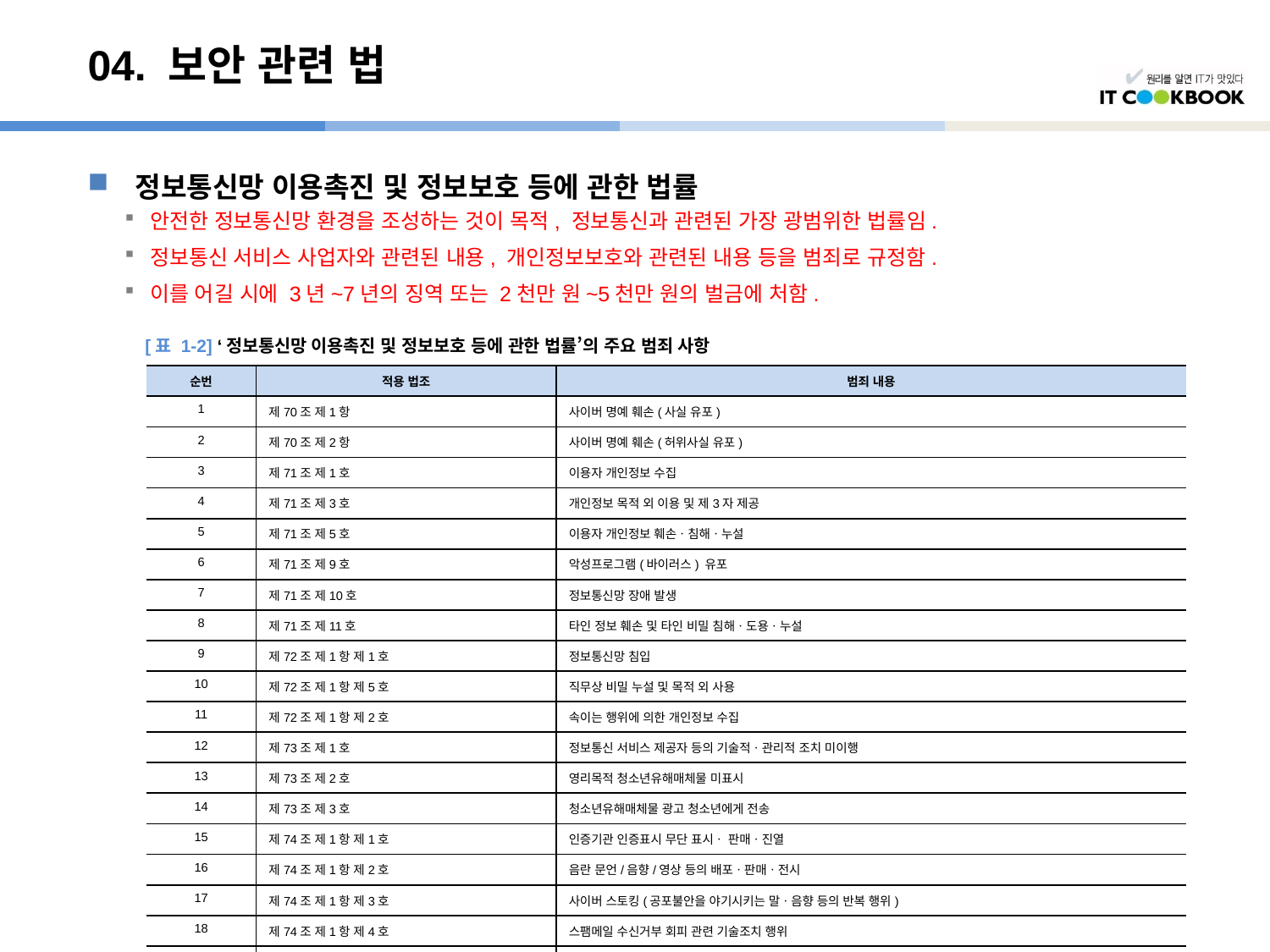

# 04. 보안 관련 법
정보통신망 이용촉진 및 정보보호 등에 관한 법률
안전한 정보통신망 환경을 조성하는 것이 목적, 정보통신과 관련된 가장 광범위한 법률임.
정보통신 서비스 사업자와 관련된 내용, 개인정보보호와 관련된 내용 등을 범죄로 규정함.
이를 어길 시에 3년~7년의 징역 또는 2천만 원~5천만 원의 벌금에 처함.

[표 1-2] ‘정보통신망 이용촉진 및 정보보호 등에 관한 법률’의 주요 범죄 사항
| 순번 | 적용 법조 | 범죄 내용 |
| --- | --- | --- |
| 1 | 제70조 제1항 | 사이버 명예 훼손(사실 유포) |
| 2 | 제70조 제2항 | 사이버 명예 훼손(허위사실 유포) |
| 3 | 제71조 제1호 | 이용자 개인정보 수집 |
| 4 | 제71조 제3호 | 개인정보 목적 외 이용 및 제3자 제공 |
| 5 | 제71조 제5호 | 이용자 개인정보 훼손ㆍ침해ㆍ누설 |
| 6 | 제71조 제9호 | 악성프로그램(바이러스) 유포 |
| 7 | 제71조 제10호 | 정보통신망 장애 발생 |
| 8 | 제71조 제11호 | 타인 정보 훼손 및 타인 비밀 침해ㆍ도용ㆍ누설 |
| 9 | 제72조 제1항 제1호 | 정보통신망 침입 |
| 10 | 제72조 제1항 제5호 | 직무상 비밀 누설 및 목적 외 사용 |
| 11 | 제72조 제1항 제2호 | 속이는 행위에 의한 개인정보 수집 |
| 12 | 제73조 제1호 | 정보통신 서비스 제공자 등의 기술적ㆍ관리적 조치 미이행 |
| 13 | 제73조 제2호 | 영리목적 청소년유해매체물 미표시 |
| 14 | 제73조 제3호 | 청소년유해매체물 광고 청소년에게 전송 |
| 15 | 제74조 제1항 제1호 | 인증기관 인증표시 무단 표시ㆍ 판매ㆍ진열 |
| 16 | 제74조 제1항 제2호 | 음란 문언/음향/영상 등의 배포ㆍ판매ㆍ전시 |
| 17 | 제74조 제1항 제3호 | 사이버 스토킹(공포불안을 야기시키는 말ㆍ음향 등의 반복 행위) |
| 18 | 제74조 제1항 제4호 | 스팸메일 수신거부 회피 관련 기술조치 행위 |
| 19 | 제74조 제1항 제5호 | 전자우편주소 무단 수집ㆍ판매ㆍ유통ㆍ정보 전송에 이용 |
| 20 | 제74조 제1항 제6호 | 불법행위를 위한 광고성 정보 전송 |